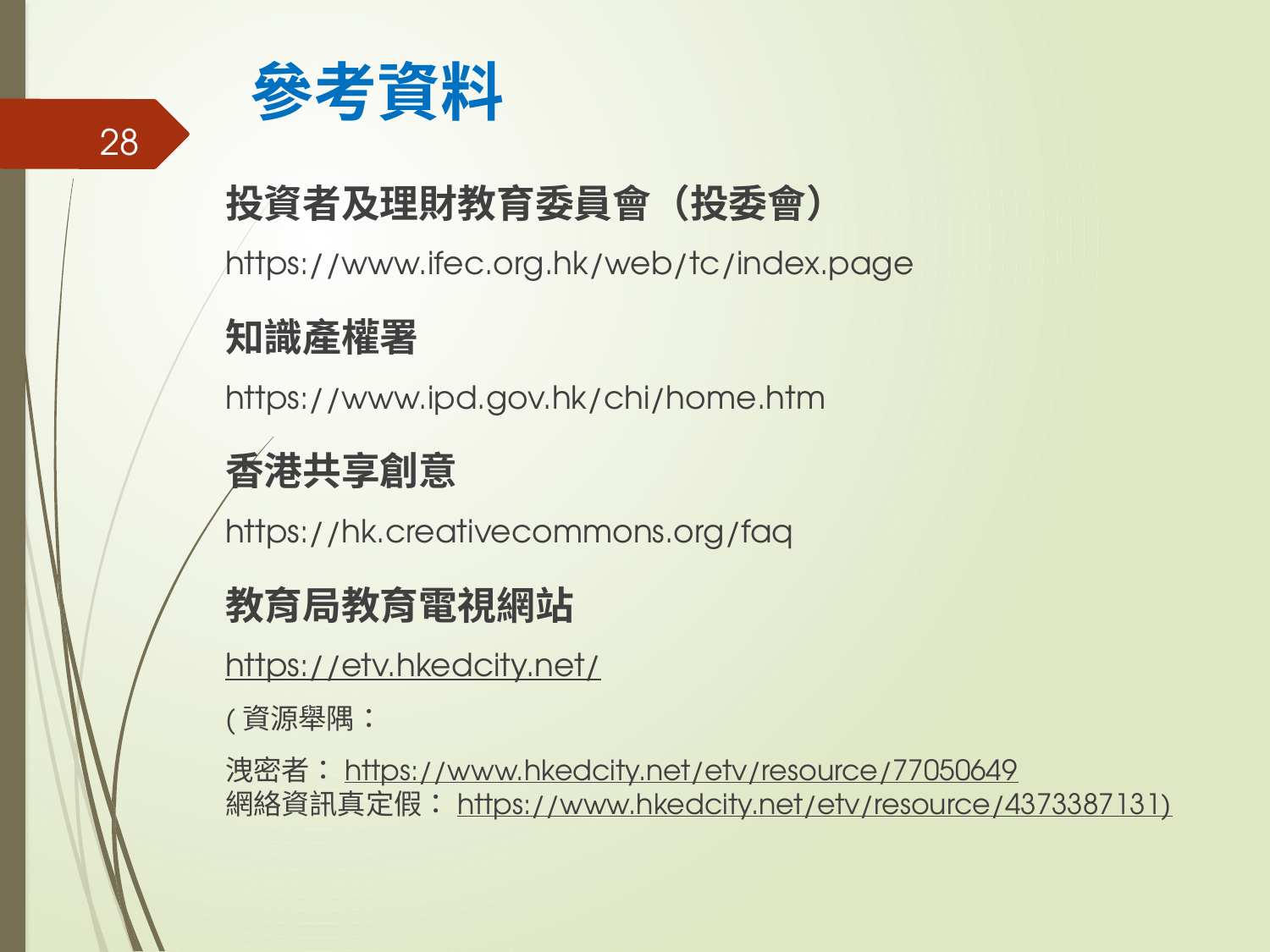

# 參考資料
28
投資者及理財教育委員會（投委會）
https://www.ifec.org.hk/web/tc/index.page
知識產權署
https://www.ipd.gov.hk/chi/home.htm
香港共享創意
https://hk.creativecommons.org/faq
教育局教育電視網站
https://etv.hkedcity.net/
(資源舉隅：
洩密者：https://www.hkedcity.net/etv/resource/77050649 
網絡資訊真定假：https://www.hkedcity.net/etv/resource/4373387131)